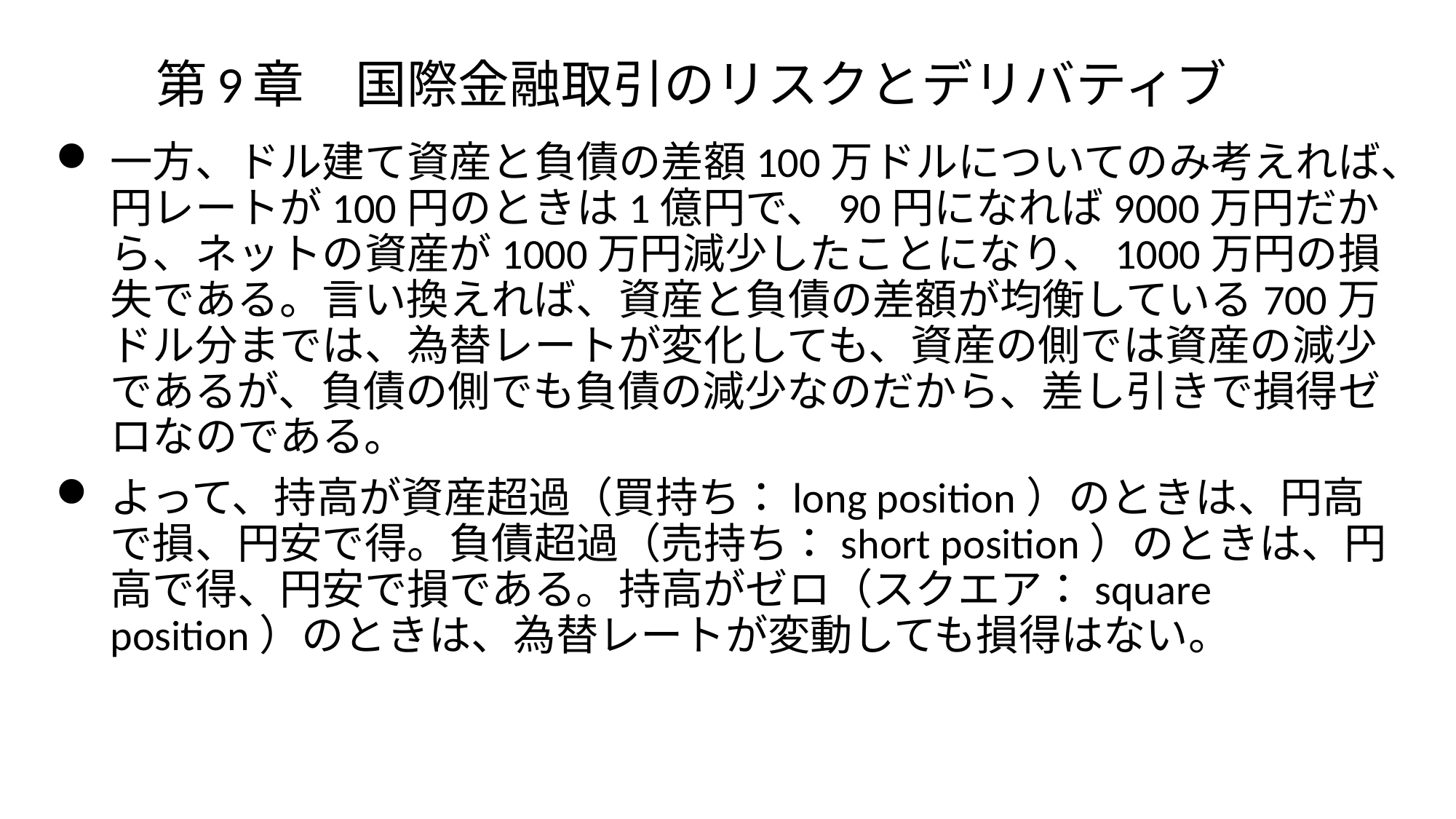

# 第9章　国際金融取引のリスクとデリバティブ
一方、ドル建て資産と負債の差額100万ドルについてのみ考えれば、円レートが100円のときは1億円で、90円になれば9000万円だから、ネットの資産が1000万円減少したことになり、1000万円の損失である。言い換えれば、資産と負債の差額が均衡している700万ドル分までは、為替レートが変化しても、資産の側では資産の減少であるが、負債の側でも負債の減少なのだから、差し引きで損得ゼロなのである。
よって、持高が資産超過（買持ち：long position）のときは、円高で損、円安で得。負債超過（売持ち：short position）のときは、円高で得、円安で損である。持高がゼロ（スクエア：square position）のときは、為替レートが変動しても損得はない。